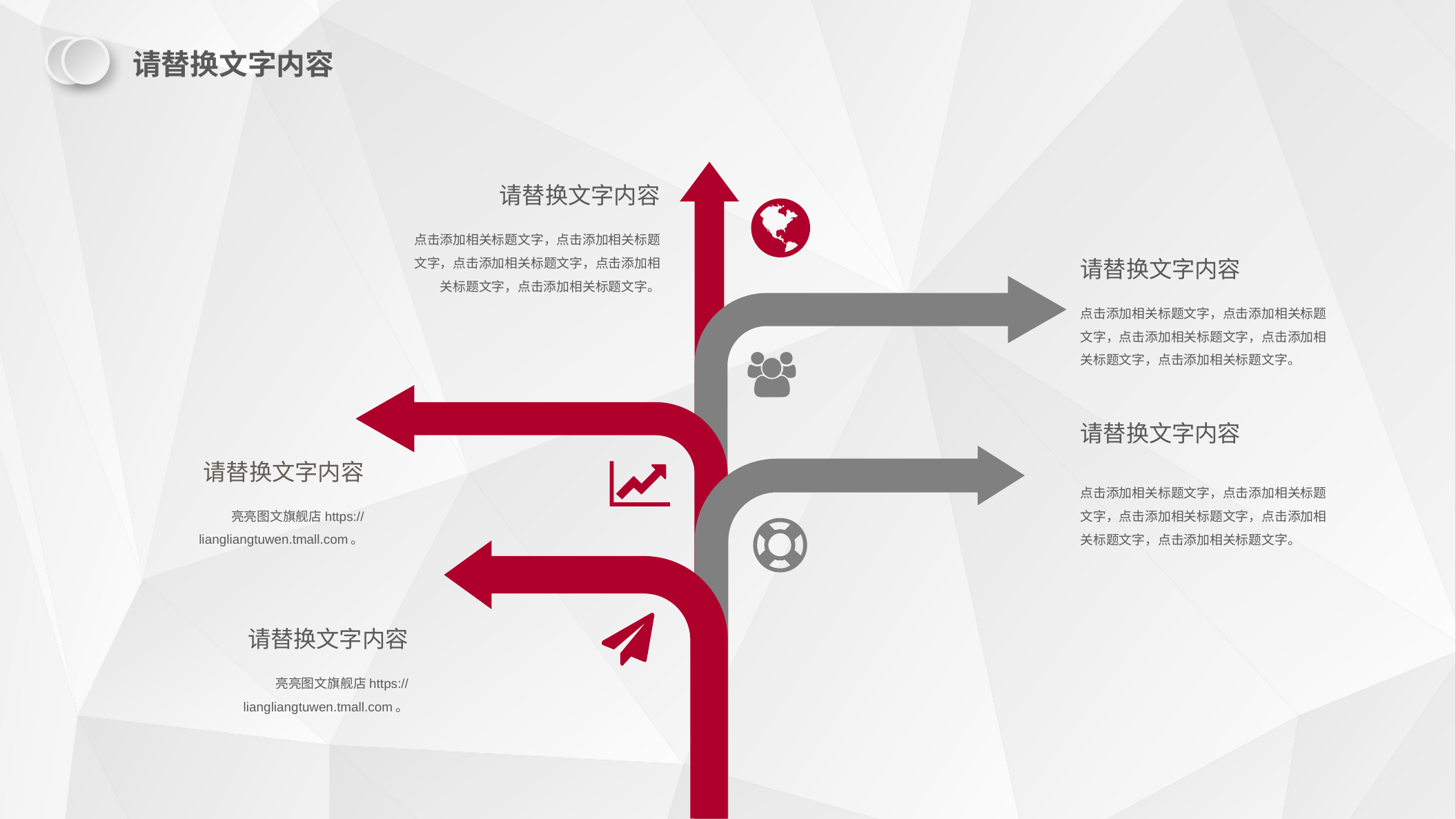

请替换文字内容

请替换文字内容
点击添加相关标题文字，点击添加相关标题文字，点击添加相关标题文字，点击添加相关标题文字，点击添加相关标题文字。

请替换文字内容
点击添加相关标题文字，点击添加相关标题文字，点击添加相关标题文字，点击添加相关标题文字，点击添加相关标题文字。

请替换文字内容
点击添加相关标题文字，点击添加相关标题文字，点击添加相关标题文字，点击添加相关标题文字，点击添加相关标题文字。

请替换文字内容
亮亮图文旗舰店https://liangliangtuwen.tmall.com。

请替换文字内容
亮亮图文旗舰店https://liangliangtuwen.tmall.com。